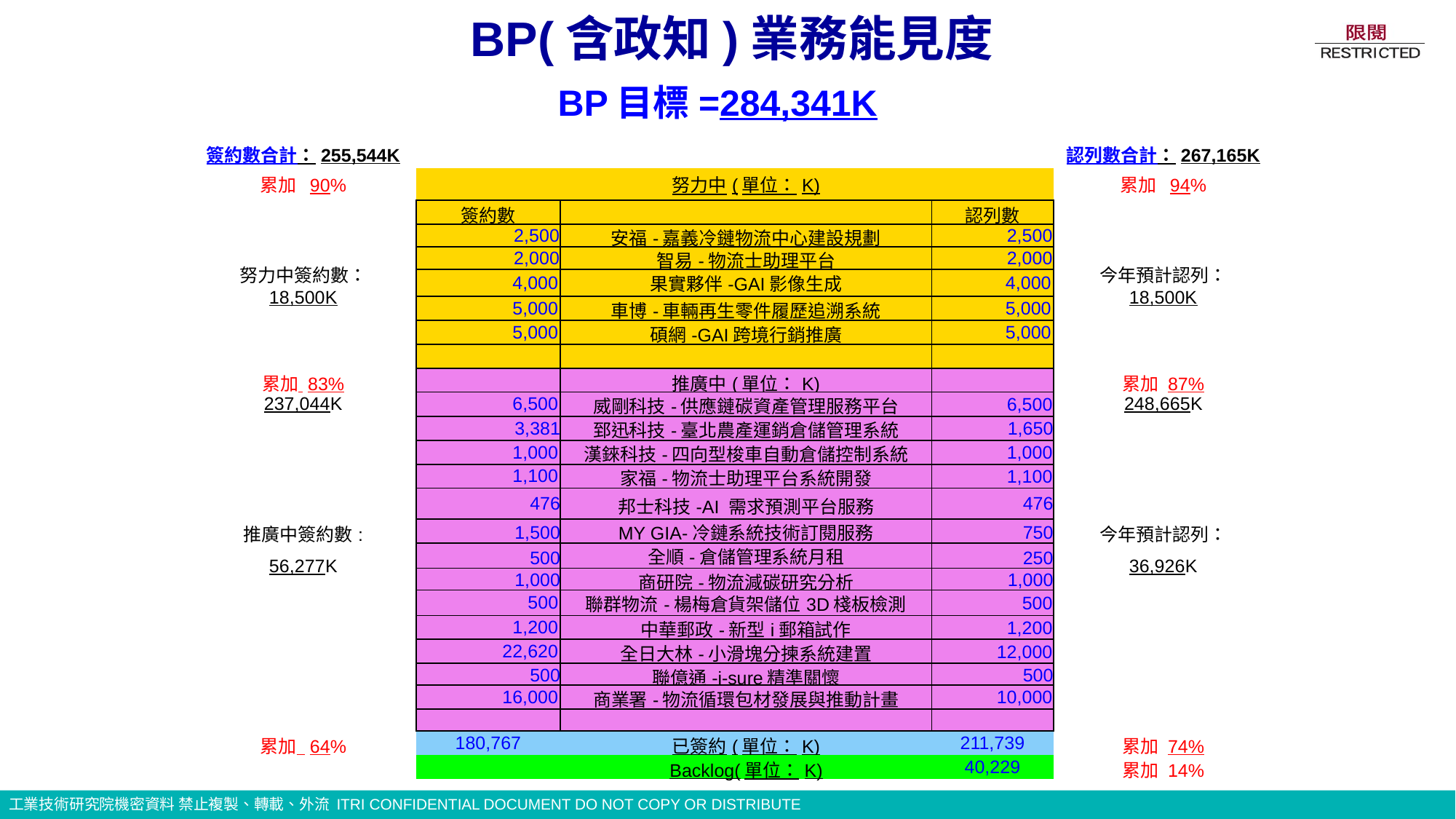

BP(含政知)業務能見度
BP目標=284,341K
| 簽約數合計：255,544K |  |  |  | 認列數合計：267,165K |
| --- | --- | --- | --- | --- |
| 累加 90% |  | 努力中(單位：K) |  | 累加 94% |
| 努力中簽約數： 18,500K | 簽約數 |  | 認列數 | 今年預計認列： 18,500K |
|  | 2,500 | 安福-嘉義冷鏈物流中心建設規劃 | 2,500 |  |
|  | 2,000 | 智易-物流士助理平台 | 2,000 |  |
|  | 4,000 | 果實夥伴-GAI影像生成 | 4,000 |  |
|  | 5,000 | 車博-車輛再生零件履歷追溯系統 | 5,000 |  |
|  | 5,000 | 碩網-GAI跨境行銷推廣 | 5,000 |  |
|  |  |  |  |  |
| 累加 83% |  | 推廣中(單位：K) |  | 累加 87% |
| 237,044K | 6,500 | 威剛科技-供應鏈碳資產管理服務平台 | 6,500 | 248,665K |
|  | 3,381 | 郅迅科技-臺北農產運銷倉儲管理系統 | 1,650 |  |
|  | 1,000 | 漢錸科技-四向型梭車自動倉儲控制系統 | 1,000 |  |
|  | 1,100 | 家福-物流士助理平台系統開發 | 1,100 |  |
|  | 476 | 邦士科技-AI 需求預測平台服務 | 476 |  |
| 推廣中簽約數: | 1,500 | MY GIA-冷鏈系統技術訂閱服務 | 750 | 今年預計認列： |
| 56,277K | 500 | 全順-倉儲管理系統月租 | 250 | 36,926K |
|  | 1,000 | 商研院-物流減碳研究分析 | 1,000 |  |
|  | 500 | 聯群物流-楊梅倉貨架儲位3D棧板檢測 | 500 |  |
|  | 1,200 | 中華郵政-新型i郵箱試作 | 1,200 |  |
|  | 22,620 | 全日大林-小滑塊分揀系統建置 | 12,000 |  |
|  | 500 | 聯億通-i-sure精準關懷 | 500 |  |
|  | 16,000 | 商業署-物流循環包材發展與推動計畫 | 10,000 |  |
|  |  |  |  |  |
| 累加 64% | 180,767 | 已簽約(單位：K) | 211,739 | 累加 74% |
|  |  | Backlog(單位：K) | 40,229 | 累加 14% |